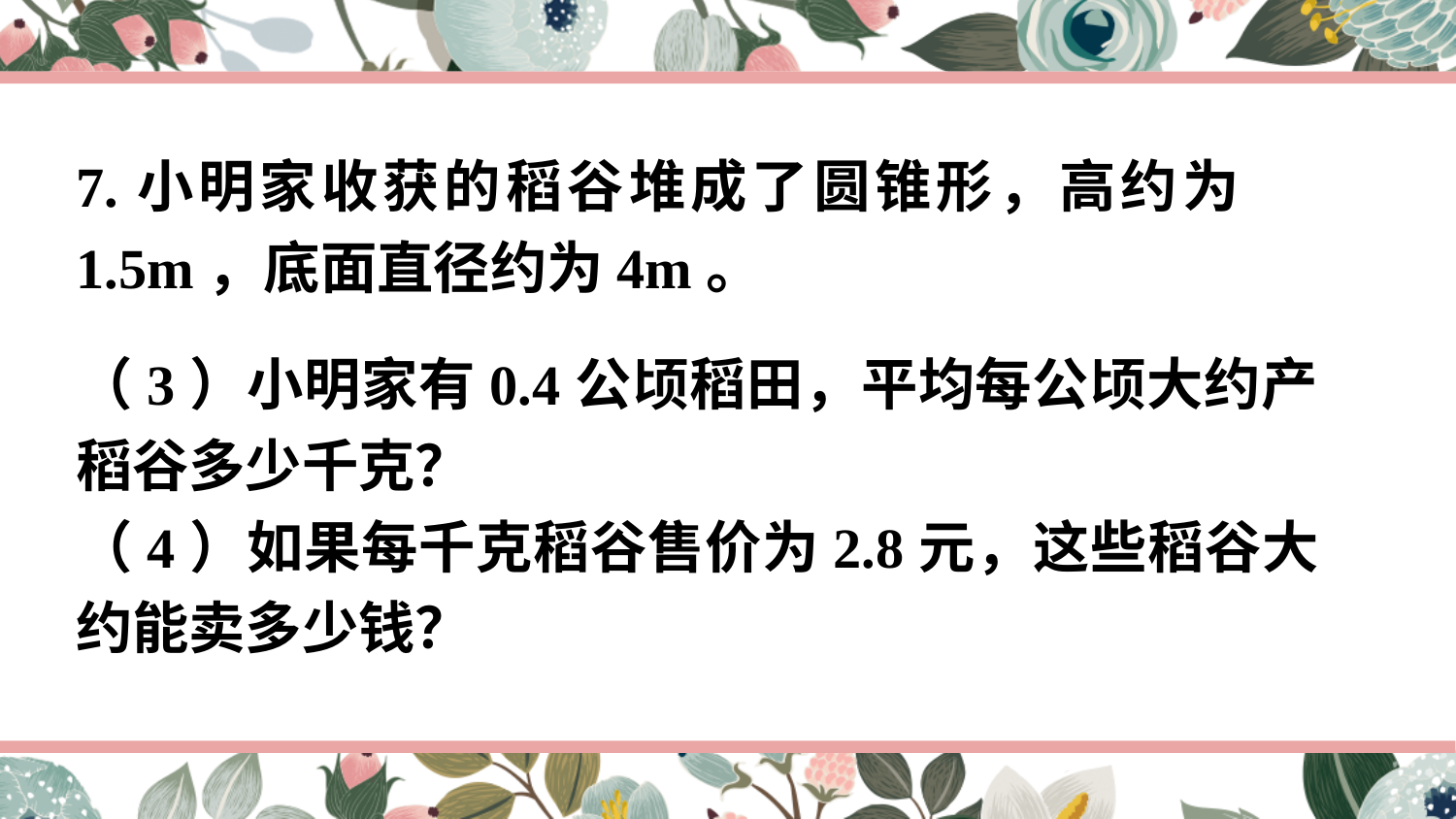

7.小明家收获的稻谷堆成了圆锥形，高约为1.5m，底面直径约为4m。
（3）小明家有0.4公顷稻田，平均每公顷大约产稻谷多少千克？
（4）如果每千克稻谷售价为2.8元，这些稻谷大约能卖多少钱？